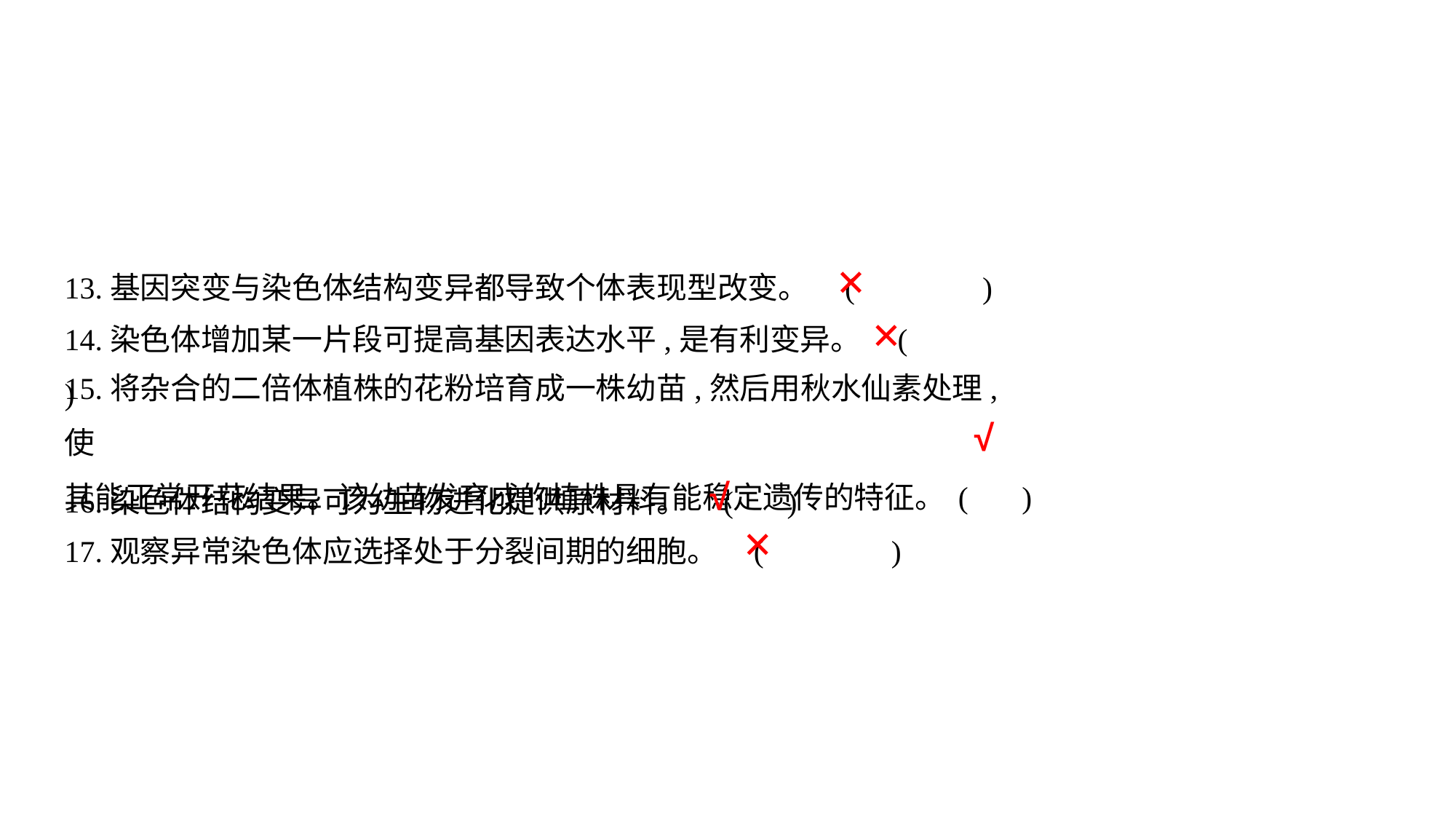

13.基因突变与染色体结构变异都导致个体表现型改变。 (       )
✕
14.染色体增加某一片段可提高基因表达水平,是有利变异。 (       )
✕
15.将杂合的二倍体植株的花粉培育成一株幼苗,然后用秋水仙素处理,使
其能正常开花结果。该幼苗发育成的植株具有能稳定遗传的特征。 (       )
√
16.染色体结构变异可为生物进化提供原材料。 (       )
√
17.观察异常染色体应选择处于分裂间期的细胞。 (       )
✕